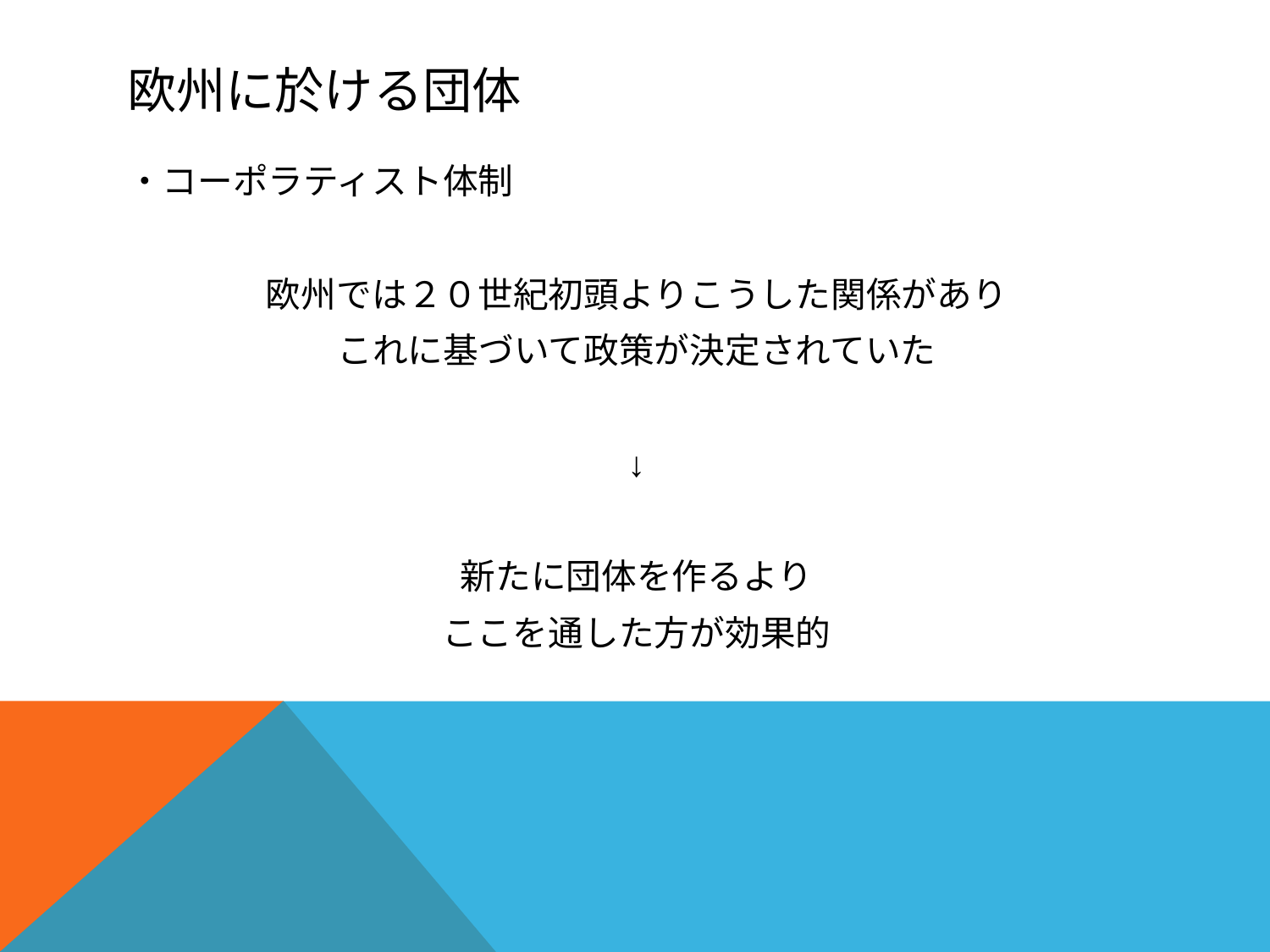

# 欧州に於ける団体
・コーポラティスト体制

欧州では２０世紀初頭よりこうした関係があり
これに基づいて政策が決定されていた

↓

新たに団体を作るより
ここを通した方が効果的